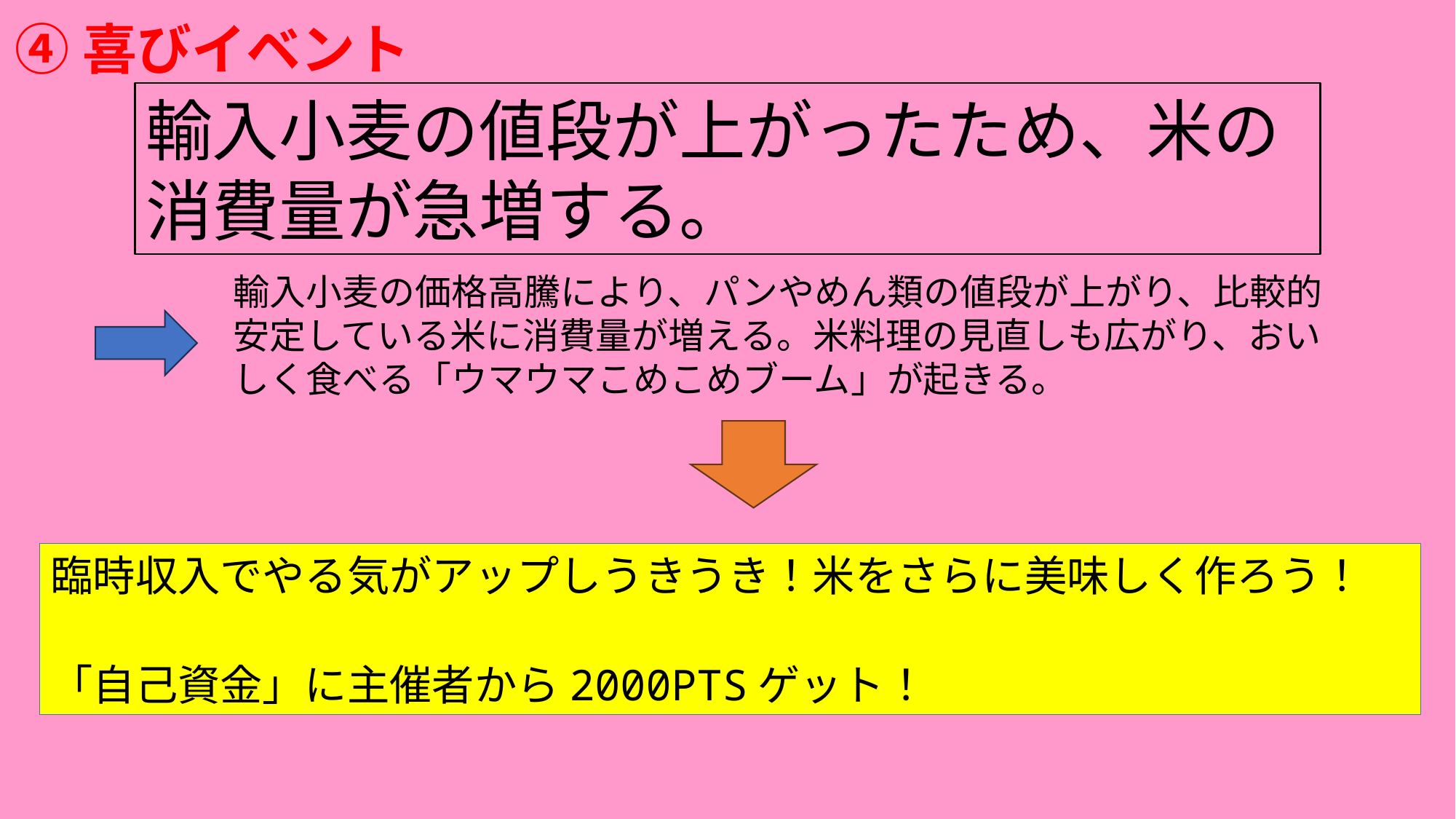

④喜びイベント
輸入小麦の値段が上がったため、米の消費量が急増する。
輸入小麦の価格高騰により、パンやめん類の値段が上がり、比較的安定している米に消費量が増える。米料理の見直しも広がり、おいしく食べる「ウマウマこめこめブーム」が起きる。

臨時収入でやる気がアップしうきうき！米をさらに美味しく作ろう！

「自己資金」に主催者から2000PTSゲット！